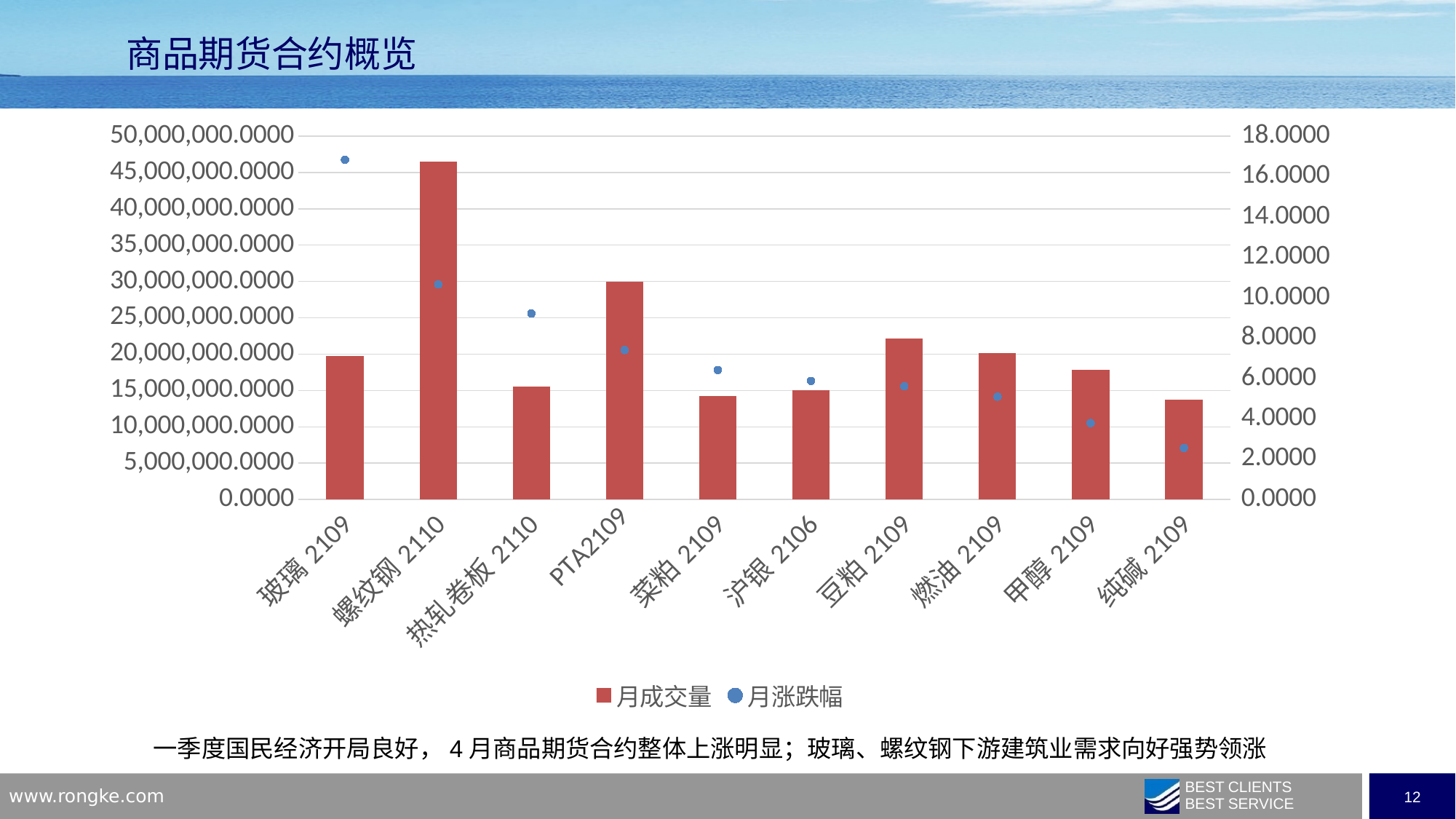

商品期货合约概览

### Chart

| Category | 月成交量 | 月涨跌幅 |
|---|---|---|
| 玻璃2109 | 19722805.0 | 16.8274 |
| 螺纹钢2110 | 46521529.0 | 10.6527 |
| 热轧卷板2110 | 15516695.0 | 9.2166 |
| PTA2109 | 30013316.0 | 7.4041 |
| 菜粕2109 | 14209255.0 | 6.413 |
| 沪银2106 | 15065350.0 | 5.8765 |
| 豆粕2109 | 22129302.0 | 5.613 |
| 燃油2109 | 20104760.0 | 5.0953 |
| 甲醇2109 | 17872929.0 | 3.784 |
| 纯碱2109 | 13763857.0 | 2.5553 |
一季度国民经济开局良好，4月商品期货合约整体上涨明显；玻璃、螺纹钢下游建筑业需求向好强势领涨